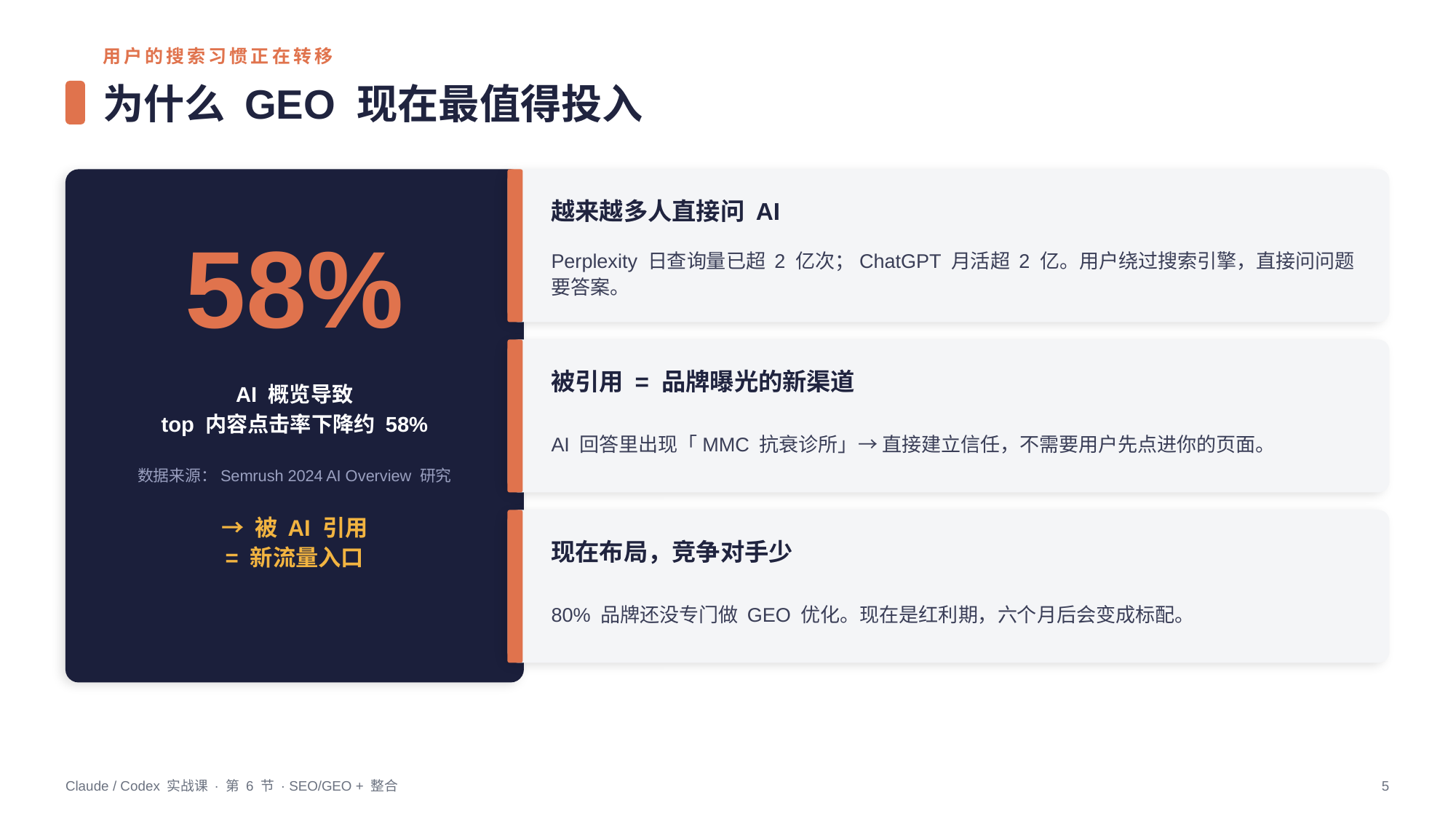

用户的搜索习惯正在转移
为什么 GEO 现在最值得投入

越来越多人直接问 AI
58%
Perplexity 日查询量已超 2 亿次；ChatGPT 月活超 2 亿。用户绕过搜索引擎，直接问问题要答案。

被引用 = 品牌曝光的新渠道
AI 概览导致
top 内容点击率下降约 58%
AI 回答里出现「MMC 抗衰诊所」→ 直接建立信任，不需要用户先点进你的页面。
数据来源：Semrush 2024 AI Overview 研究
→ 被 AI 引用
= 新流量入口

现在布局，竞争对手少
80% 品牌还没专门做 GEO 优化。现在是红利期，六个月后会变成标配。
Claude / Codex 实战课 · 第 6 节 · SEO/GEO + 整合
5